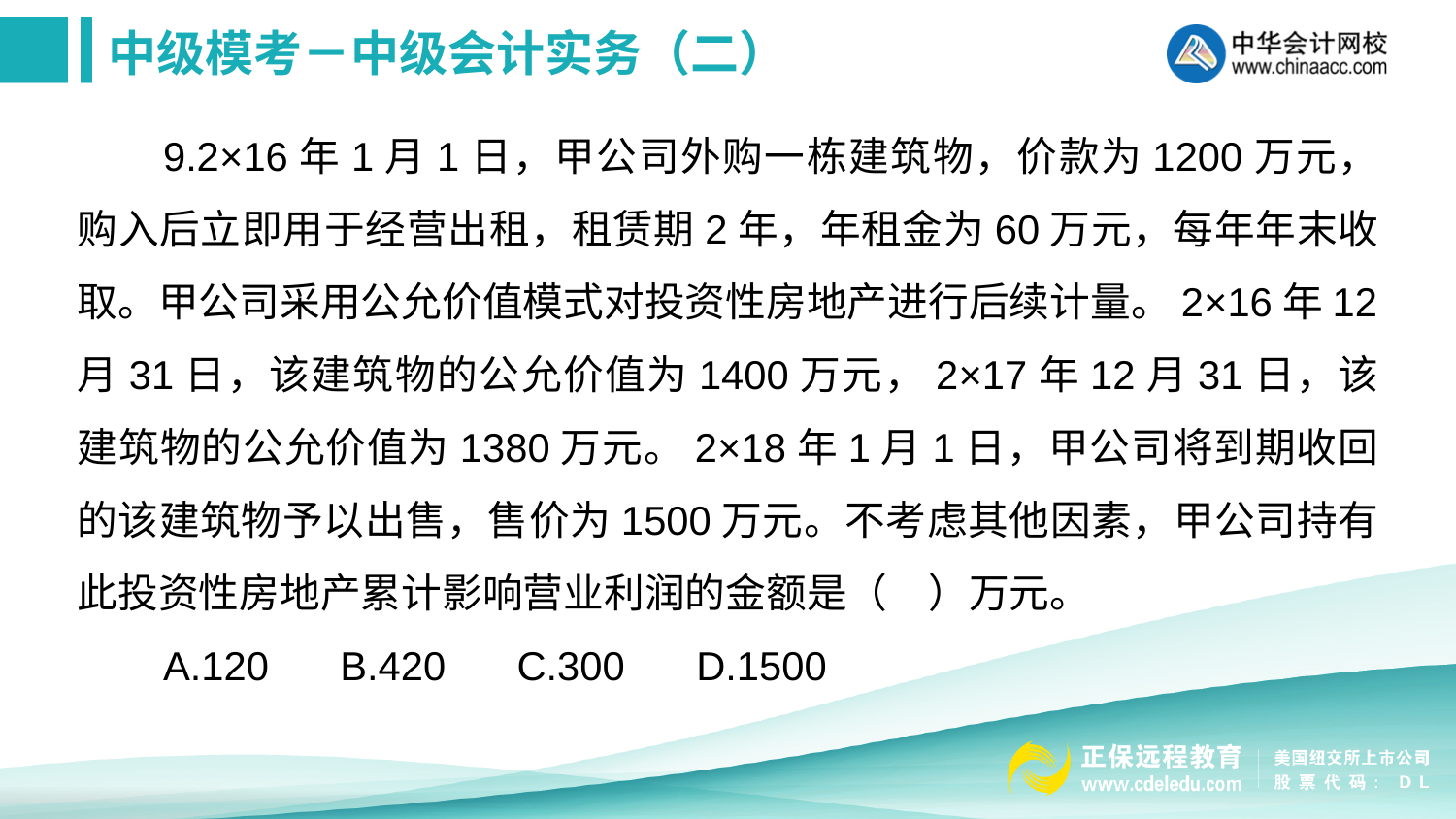

9.2×16年1月1日，甲公司外购一栋建筑物，价款为1200万元，购入后立即用于经营出租，租赁期2年，年租金为60万元，每年年末收取。甲公司采用公允价值模式对投资性房地产进行后续计量。2×16年12月31日，该建筑物的公允价值为1400万元，2×17年12月31日，该建筑物的公允价值为1380万元。2×18年1月1日，甲公司将到期收回的该建筑物予以出售，售价为1500万元。不考虑其他因素，甲公司持有此投资性房地产累计影响营业利润的金额是（　）万元。
A.120 　B.420 　C.300 　D.1500